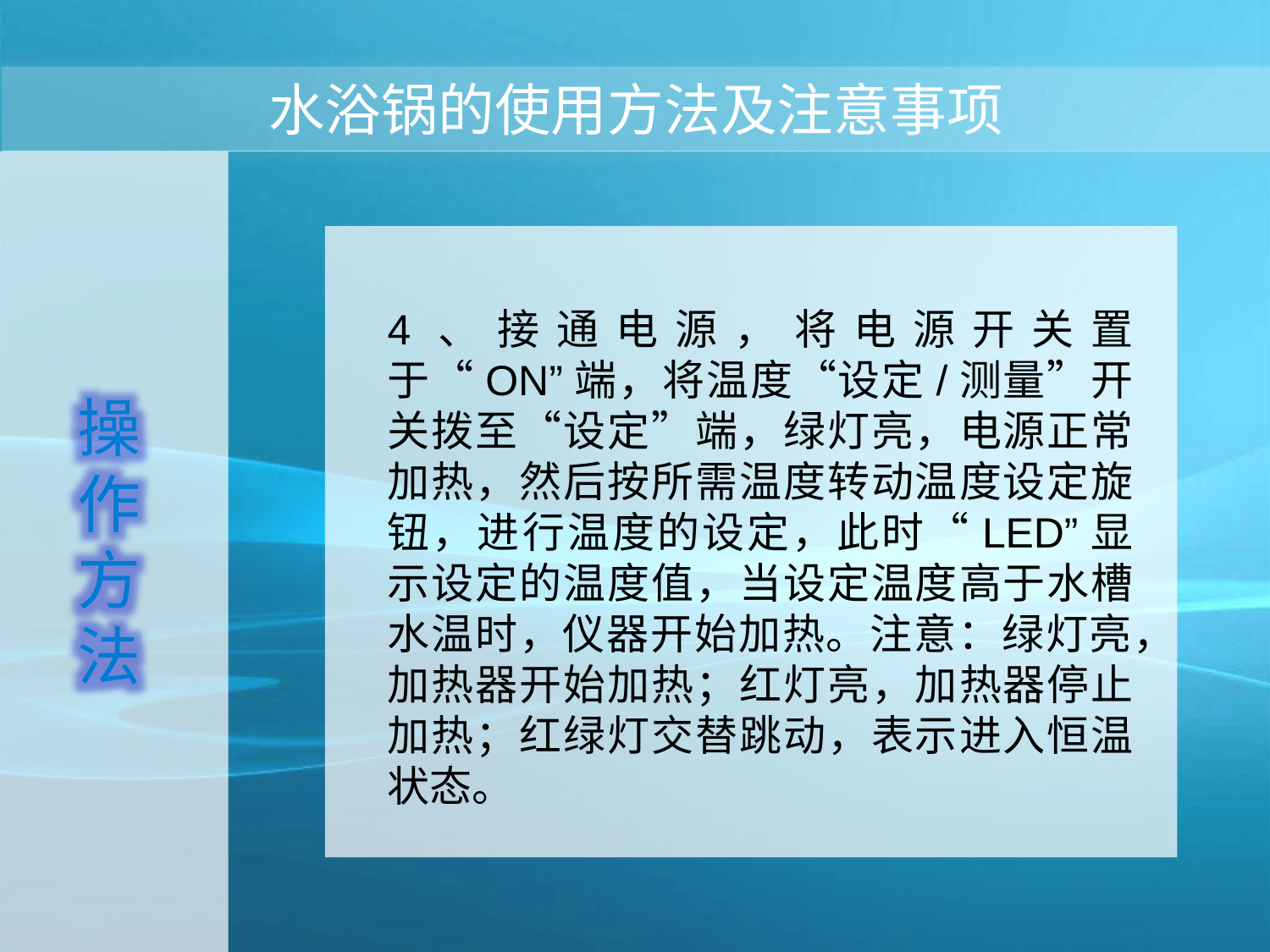

# 水浴锅的使用方法及注意事项

4、接通电源，将电源开关置于“ON”端，将温度“设定/测量”开关拨至“设定”端，绿灯亮，电源正常加热，然后按所需温度转动温度设定旋钮，进行温度的设定，此时“LED”显示设定的温度值，当设定温度高于水槽水温时，仪器开始加热。注意：绿灯亮，加热器开始加热；红灯亮，加热器停止加热；红绿灯交替跳动，表示进入恒温状态。
操作方法